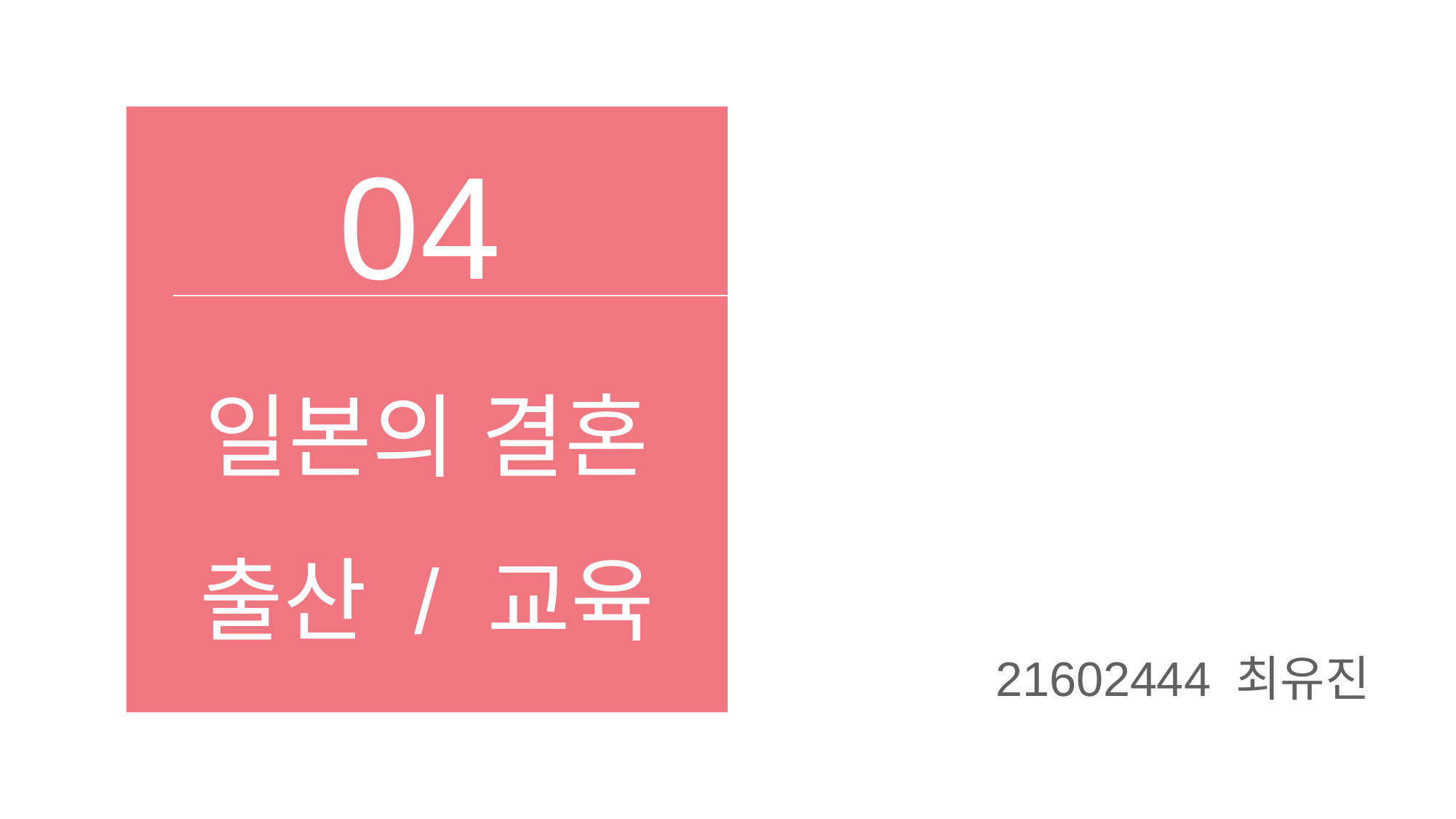

04
일본의 결혼 출산 / 교육
21602444 최유진